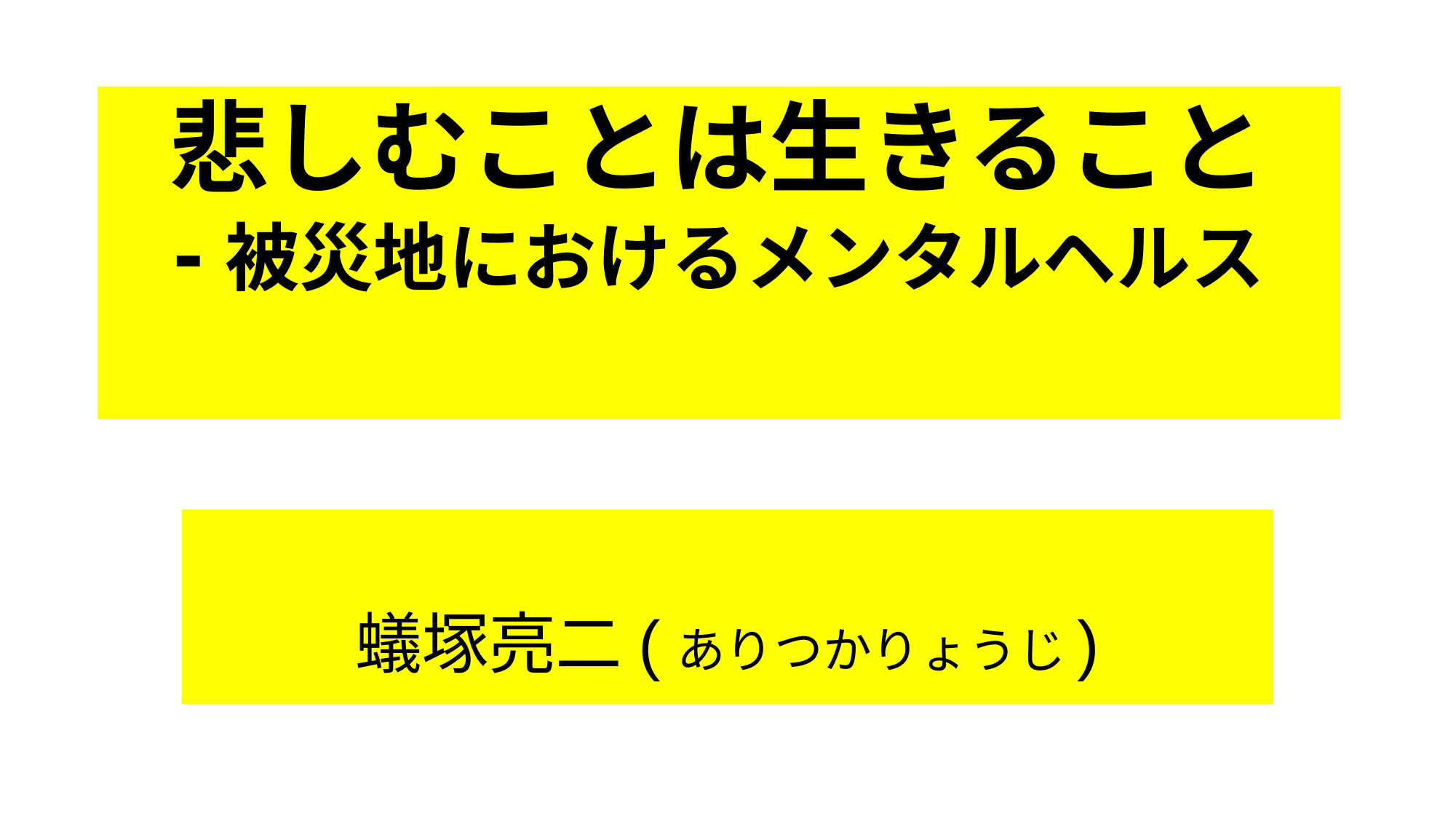

# 悲しむことは生きること -被災地におけるメンタルヘルス

蟻塚亮二(ありつかりょうじ)